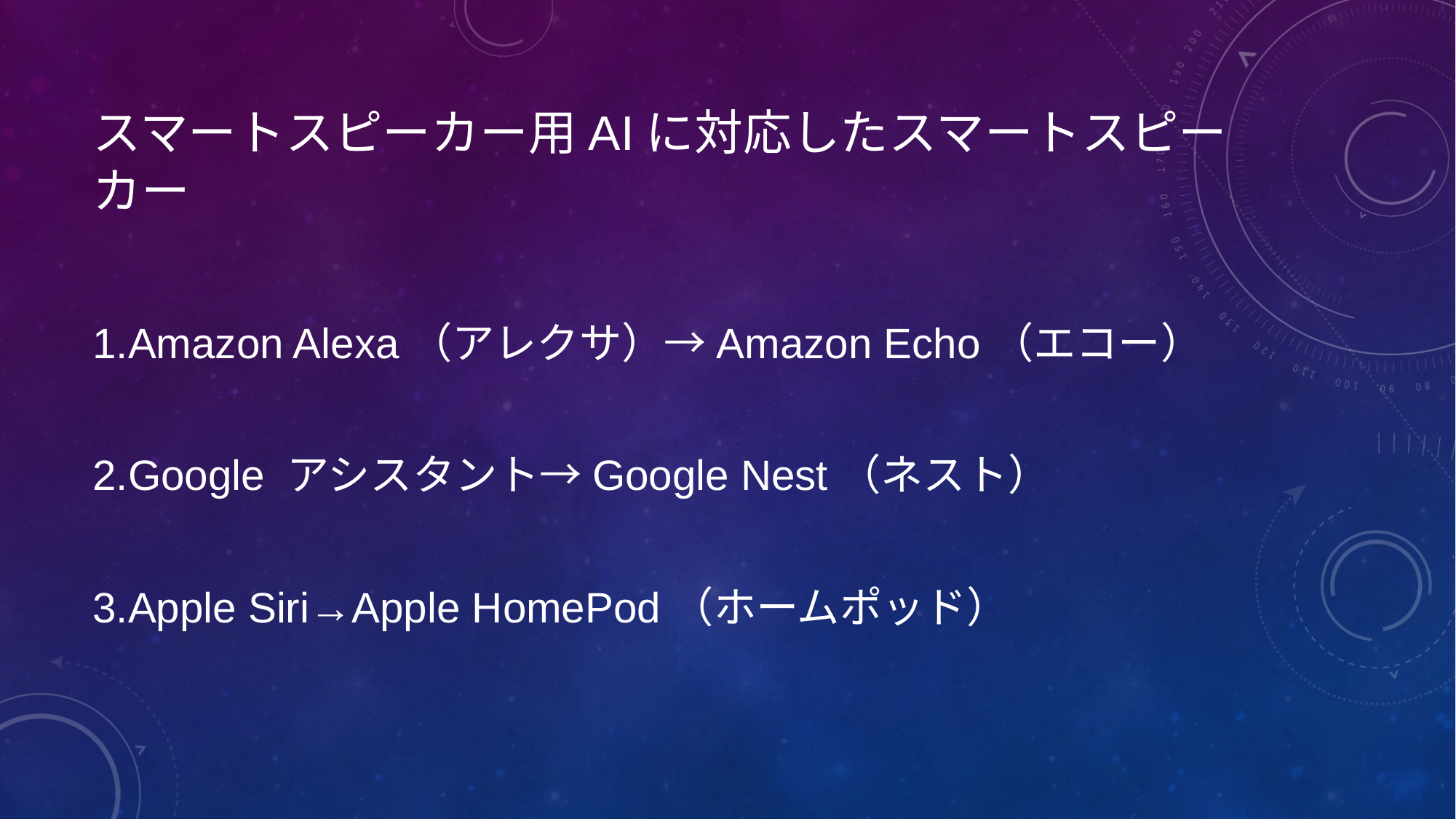

# スマートスピーカー用AIに対応したスマートスピーカー
1.Amazon Alexa（アレクサ）→Amazon Echo（エコー）

2.Google アシスタント→Google Nest（ネスト）

3.Apple Siri→Apple HomePod（ホームポッド）